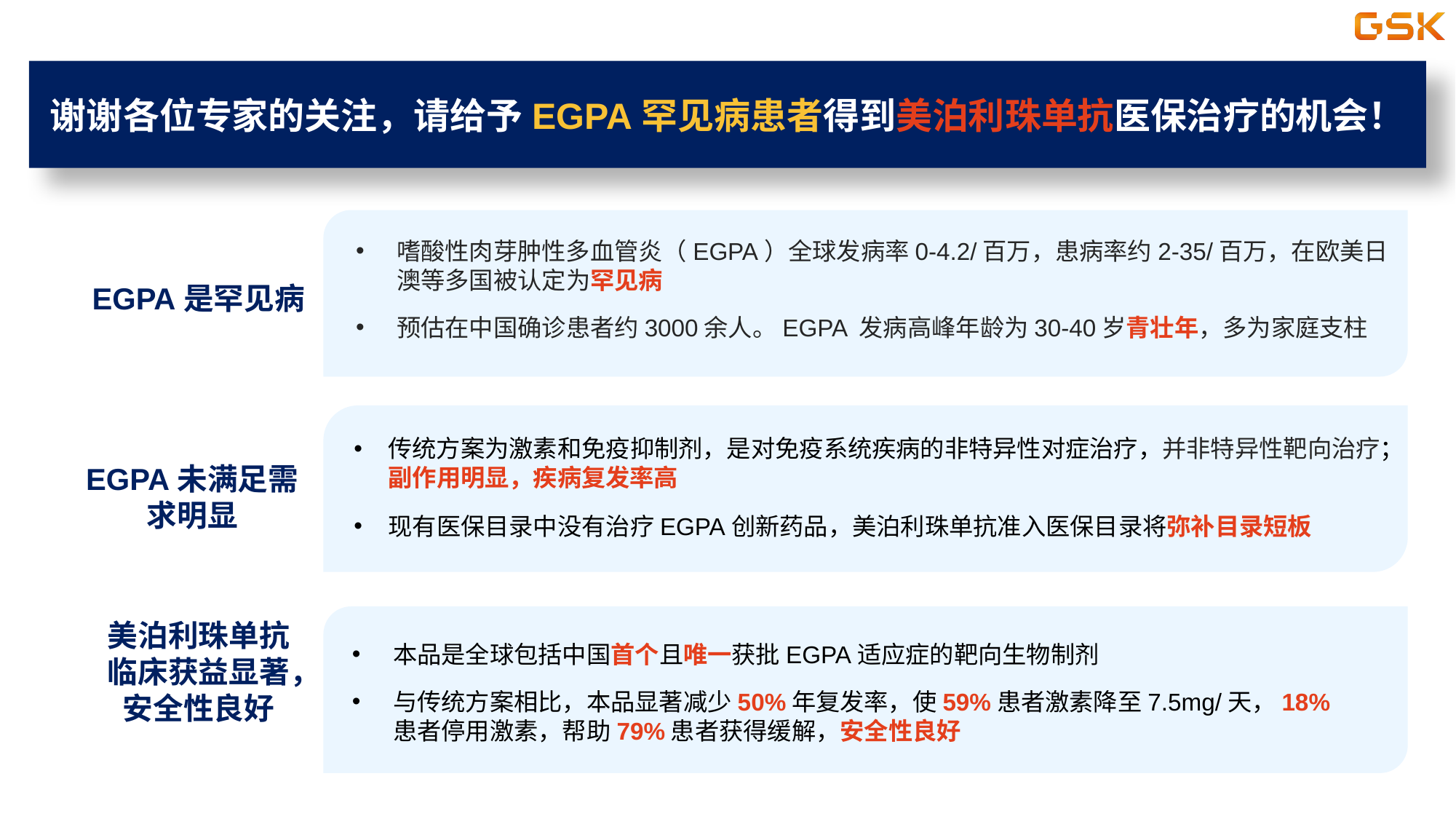

谢谢各位专家的关注，请给予EGPA罕见病患者得到美泊利珠单抗医保治疗的机会！

嗜酸性肉芽肿性多血管炎（EGPA）全球发病率0-4.2/百万，患病率约2-35/百万，在欧美日澳等多国被认定为罕见病
预估在中国确诊患者约3000余人。EGPA 发病高峰年龄为30-40岁青壮年，多为家庭支柱
EGPA是罕见病
EGPA未满足需求明显
美泊利珠单抗临床获益显著，安全性良好

传统方案为激素和免疫抑制剂，是对免疫系统疾病的非特异性对症治疗，并非特异性靶向治疗；副作用明显，疾病复发率高

现有医保目录中没有治疗EGPA创新药品，美泊利珠单抗准入医保目录将弥补目录短板

本品是全球包括中国首个且唯一获批EGPA适应症的靶向生物制剂
与传统方案相比，本品显著减少50%年复发率，使59%患者激素降至7.5mg/天，18%患者停用激素，帮助79%患者获得缓解，安全性良好